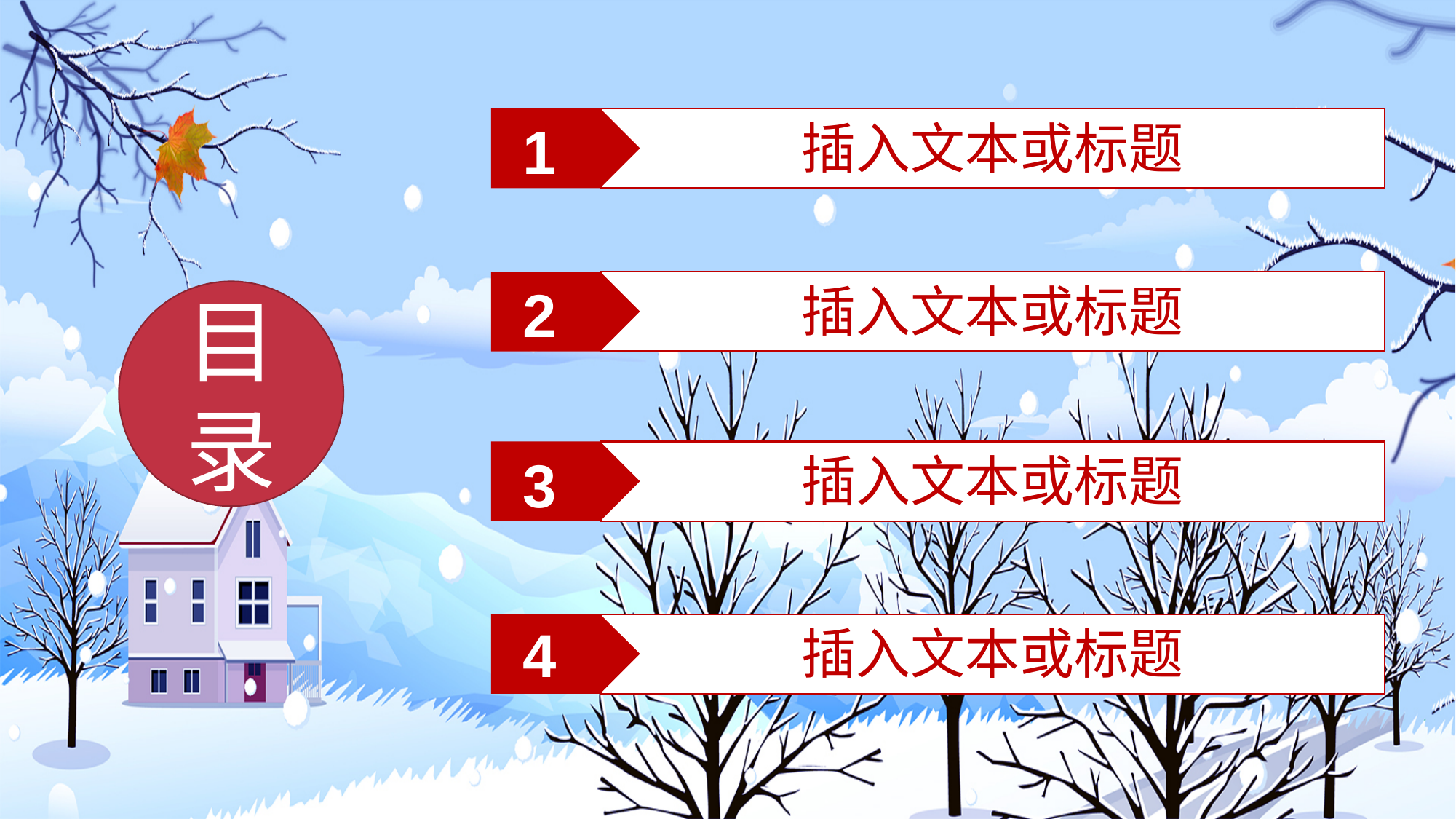

1
插入文本或标题

2
插入文本或标题
目录

3
插入文本或标题
4

插入文本或标题